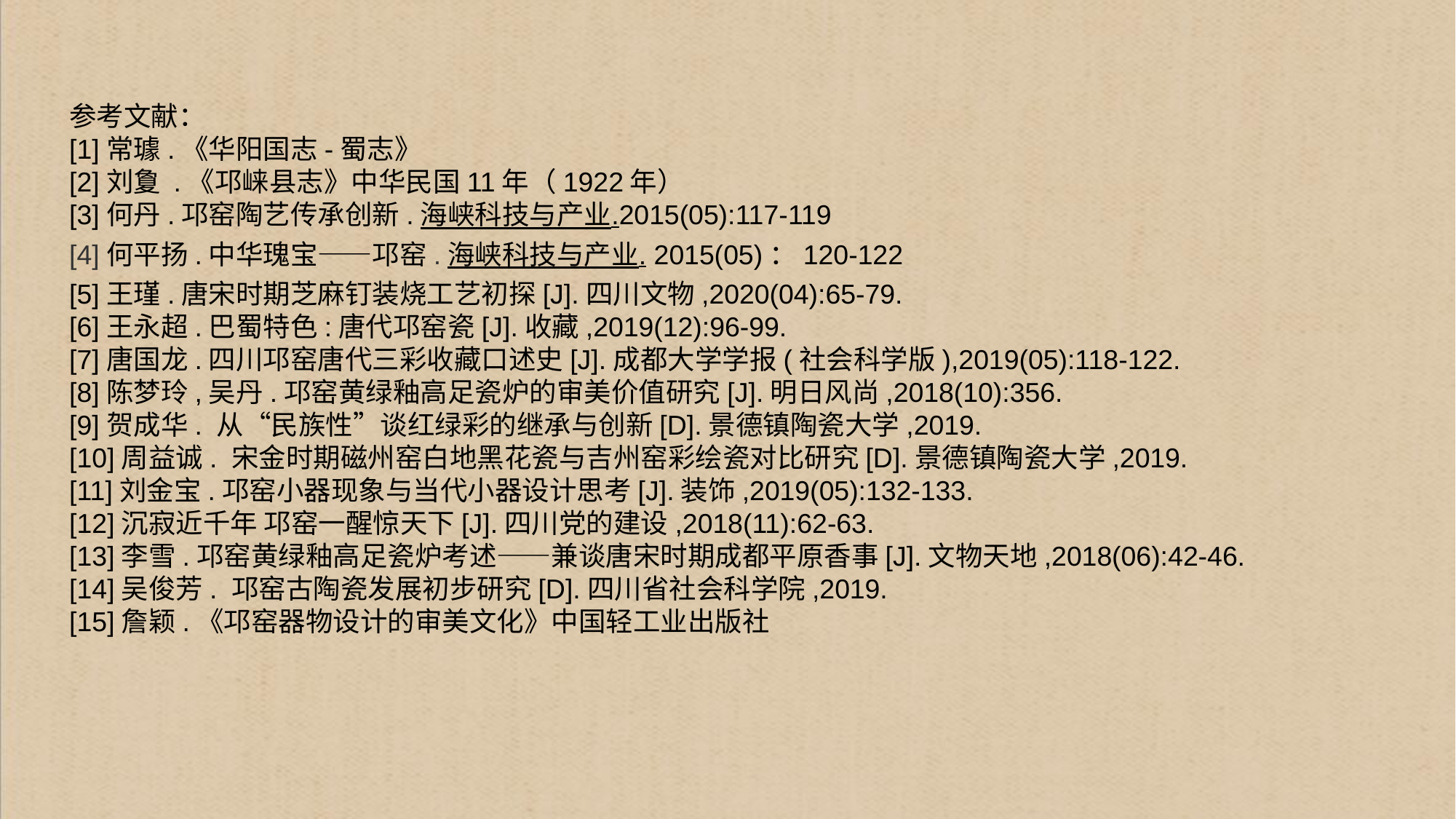

参考文献：
[1]常璩.《华阳国志-蜀志》
[2]刘夐 .《邛崃县志》中华民国11年（1922年）
[3]何丹.邛窑陶艺传承创新.海峡科技与产业.2015(05):117-119
[4]何平扬.中华瑰宝——邛窑.海峡科技与产业. 2015(05)：120-122
[5]王瑾.唐宋时期芝麻钉装烧工艺初探[J].四川文物,2020(04):65-79.
[6]王永超.巴蜀特色:唐代邛窑瓷[J].收藏,2019(12):96-99.
[7]唐国龙.四川邛窑唐代三彩收藏口述史[J].成都大学学报(社会科学版),2019(05):118-122.
[8]陈梦玲,吴丹.邛窑黄绿釉高足瓷炉的审美价值研究[J].明日风尚,2018(10):356.
[9]贺成华. 从“民族性”谈红绿彩的继承与创新[D].景德镇陶瓷大学,2019.
[10]周益诚. 宋金时期磁州窑白地黑花瓷与吉州窑彩绘瓷对比研究[D].景德镇陶瓷大学,2019.
[11]刘金宝.邛窑小器现象与当代小器设计思考[J].装饰,2019(05):132-133.
[12]沉寂近千年 邛窑一醒惊天下[J].四川党的建设,2018(11):62-63.
[13]李雪.邛窑黄绿釉高足瓷炉考述——兼谈唐宋时期成都平原香事[J].文物天地,2018(06):42-46.
[14]吴俊芳. 邛窑古陶瓷发展初步研究[D].四川省社会科学院,2019.
[15]詹颖.《邛窑器物设计的审美文化》中国轻工业出版社